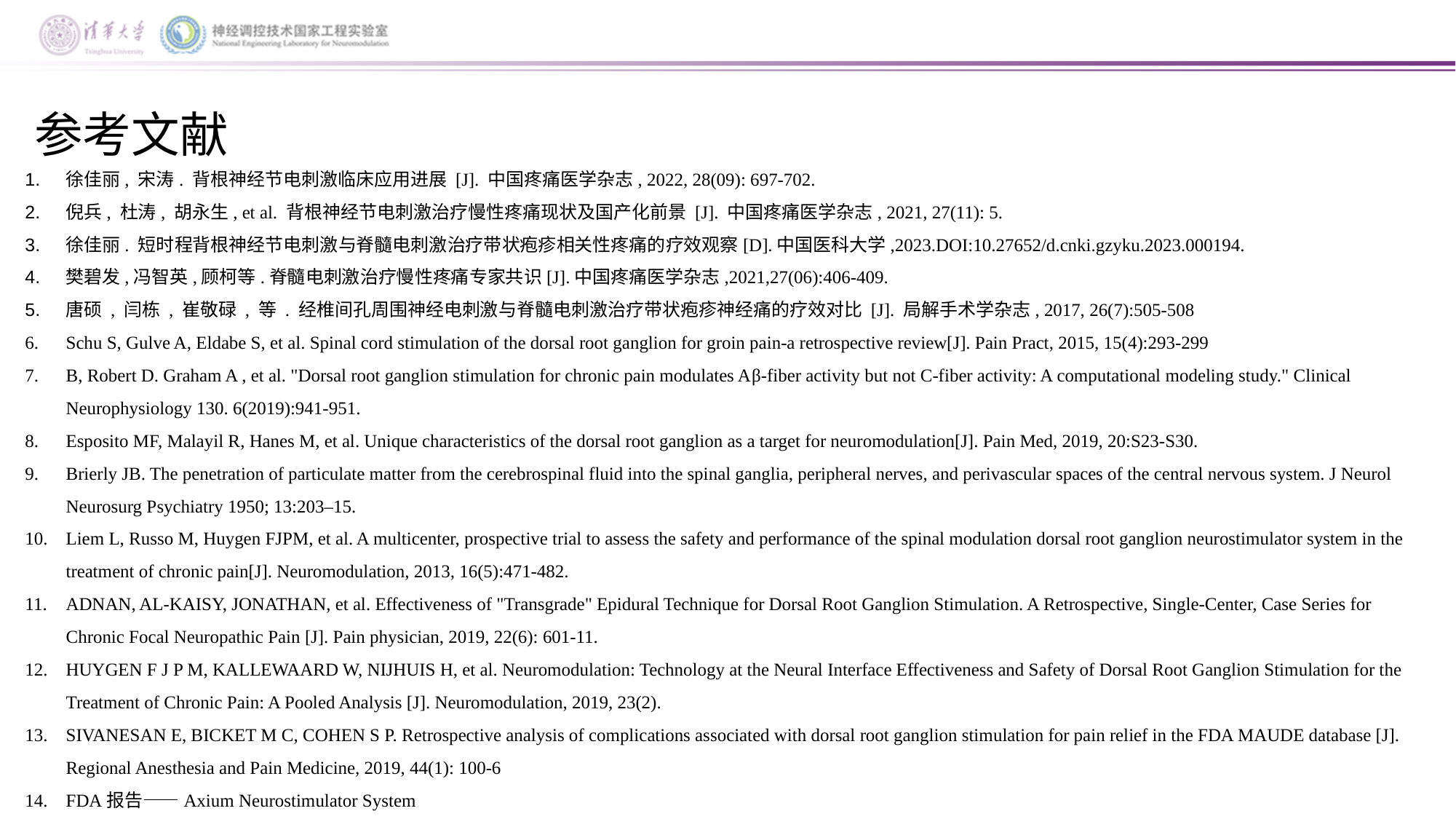

参考文献
徐佳丽, 宋涛. 背根神经节电刺激临床应用进展 [J]. 中国疼痛医学杂志, 2022, 28(09): 697-702.
倪兵, 杜涛, 胡永生, et al. 背根神经节电刺激治疗慢性疼痛现状及国产化前景 [J]. 中国疼痛医学杂志, 2021, 27(11): 5.
徐佳丽. 短时程背根神经节电刺激与脊髓电刺激治疗带状疱疹相关性疼痛的疗效观察[D].中国医科大学,2023.DOI:10.27652/d.cnki.gzyku.2023.000194.
樊碧发,冯智英,顾柯等.脊髓电刺激治疗慢性疼痛专家共识[J].中国疼痛医学杂志,2021,27(06):406-409.
唐硕 , 闫栋 , 崔敬碌 , 等 . 经椎间孔周围神经电刺激与脊髓电刺激治疗带状疱疹神经痛的疗效对比 [J]. 局解手术学杂志, 2017, 26(7):505-508
Schu S, Gulve A, Eldabe S, et al. Spinal cord stimulation of the dorsal root ganglion for groin pain-a retrospective review[J]. Pain Pract, 2015, 15(4):293-299
B, Robert D. Graham A , et al. "Dorsal root ganglion stimulation for chronic pain modulates Aβ-fiber activity but not C-fiber activity: A computational modeling study." Clinical Neurophysiology 130. 6(2019):941-951.
Esposito MF, Malayil R, Hanes M, et al. Unique characteristics of the dorsal root ganglion as a target for neuromodulation[J]. Pain Med, 2019, 20:S23-S30.
Brierly JB. The penetration of particulate matter from the cerebrospinal fluid into the spinal ganglia, peripheral nerves, and perivascular spaces of the central nervous system. J Neurol Neurosurg Psychiatry 1950; 13:203–15.
Liem L, Russo M, Huygen FJPM, et al. A multicenter, prospective trial to assess the safety and performance of the spinal modulation dorsal root ganglion neurostimulator system in the treatment of chronic pain[J]. Neuromodulation, 2013, 16(5):471-482.
ADNAN, AL-KAISY, JONATHAN, et al. Effectiveness of "Transgrade" Epidural Technique for Dorsal Root Ganglion Stimulation. A Retrospective, Single-Center, Case Series for Chronic Focal Neuropathic Pain [J]. Pain physician, 2019, 22(6): 601-11.
HUYGEN F J P M, KALLEWAARD W, NIJHUIS H, et al. Neuromodulation: Technology at the Neural Interface Effectiveness and Safety of Dorsal Root Ganglion Stimulation for the Treatment of Chronic Pain: A Pooled Analysis [J]. Neuromodulation, 2019, 23(2).
SIVANESAN E, BICKET M C, COHEN S P. Retrospective analysis of complications associated with dorsal root ganglion stimulation for pain relief in the FDA MAUDE database [J]. Regional Anesthesia and Pain Medicine, 2019, 44(1): 100-6
FDA报告——Axium Neurostimulator System